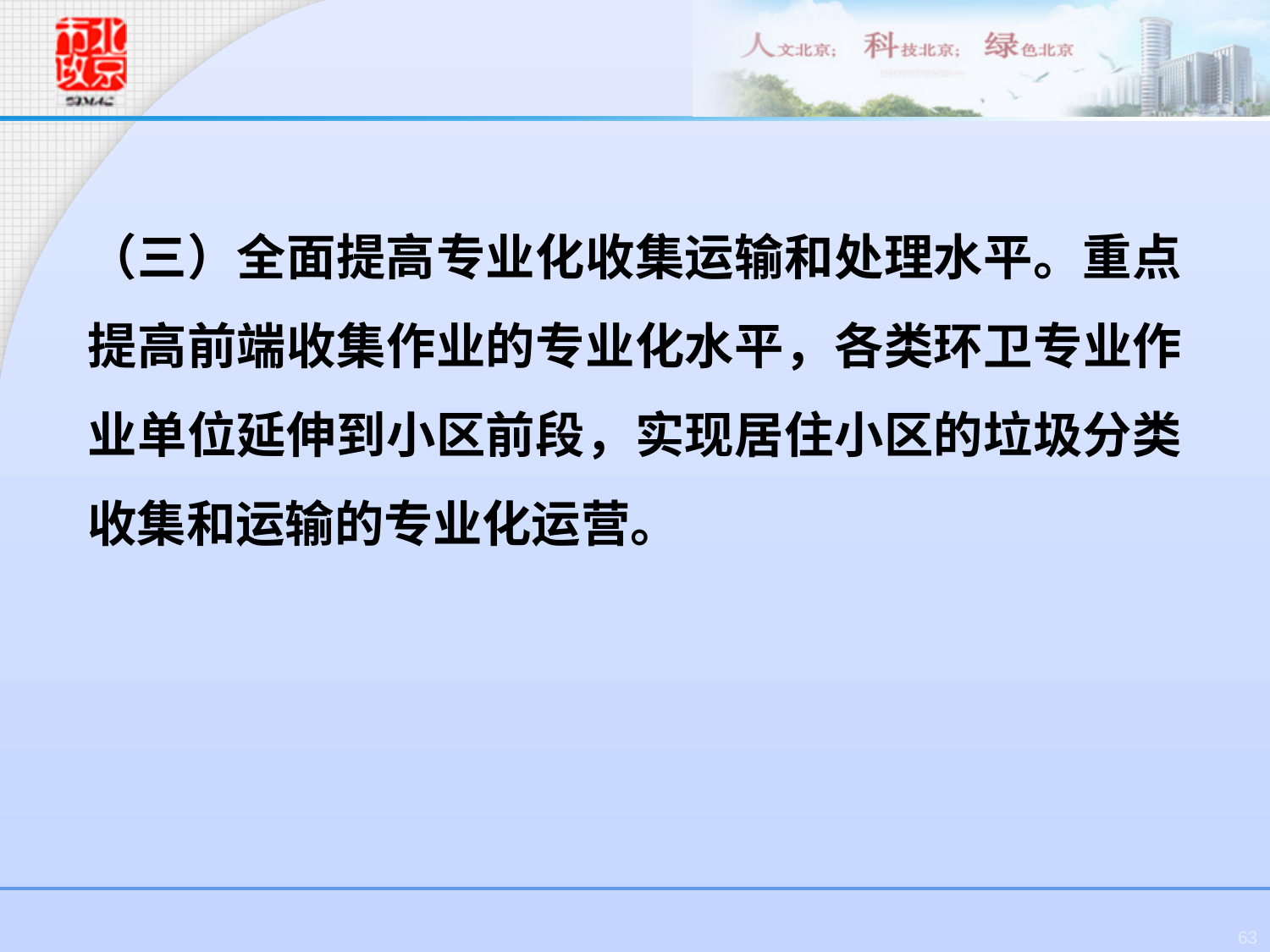

（三）全面提高专业化收集运输和处理水平。重点提高前端收集作业的专业化水平，各类环卫专业作业单位延伸到小区前段，实现居住小区的垃圾分类收集和运输的专业化运营。

63